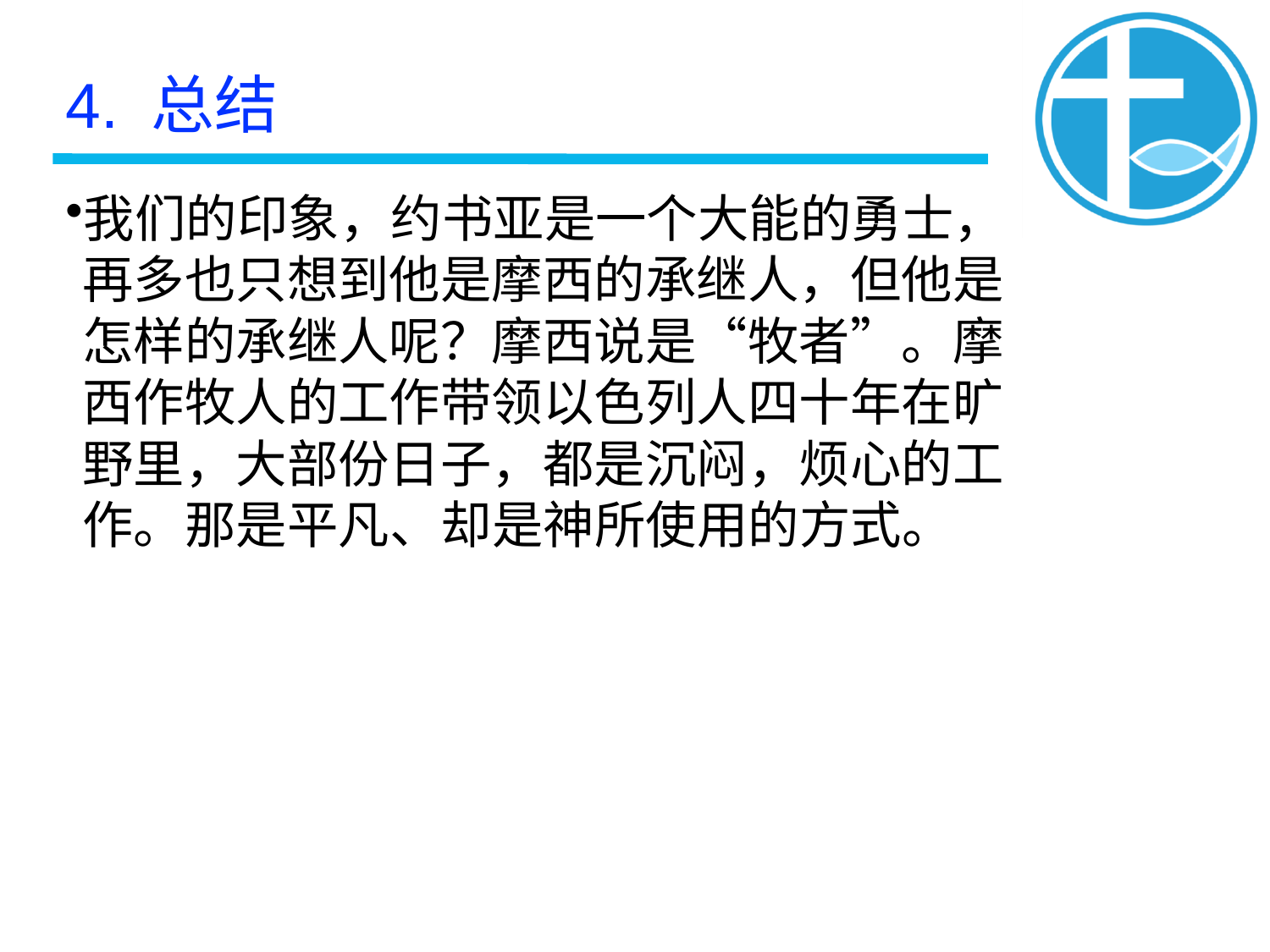

4. 总结
我们的印象，约书亚是一个大能的勇士，再多也只想到他是摩西的承继人，但他是怎样的承继人呢？摩西说是“牧者”。摩西作牧人的工作带领以色列人四十年在旷野里，大部份日子，都是沉闷，烦心的工作。那是平凡、却是神所使用的方式。